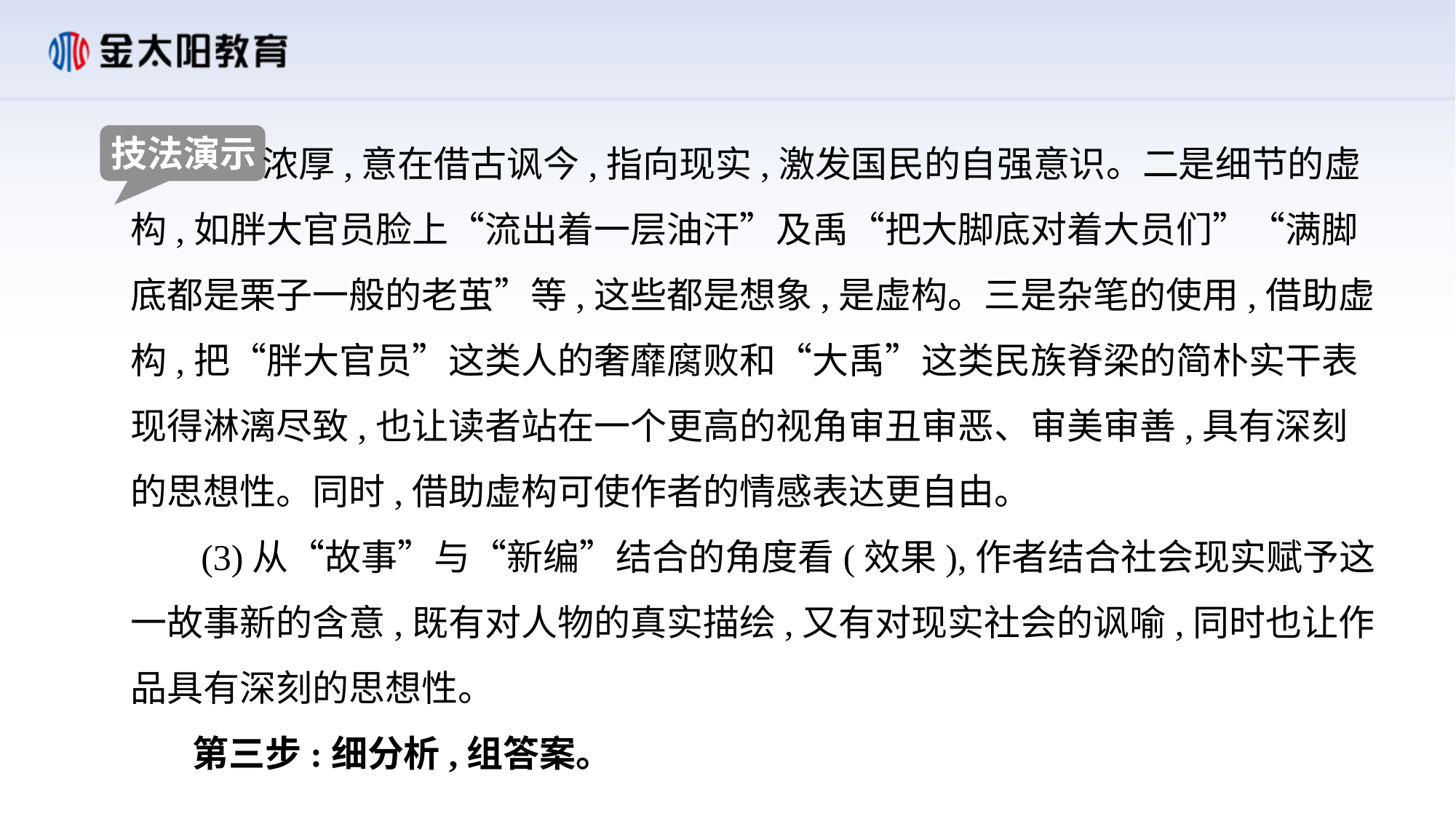

浓厚,意在借古讽今,指向现实,激发国民的自强意识。二是细节的虚构,如胖大官员脸上“流出着一层油汗”及禹“把大脚底对着大员们”“满脚底都是栗子一般的老茧”等,这些都是想象,是虚构。三是杂笔的使用,借助虚构,把“胖大官员”这类人的奢靡腐败和“大禹”这类民族脊梁的简朴实干表现得淋漓尽致,也让读者站在一个更高的视角审丑审恶、审美审善,具有深刻的思想性。同时,借助虚构可使作者的情感表达更自由。
  　(3)从“故事”与“新编”结合的角度看(效果),作者结合社会现实赋予这一故事新的含意,既有对人物的真实描绘,又有对现实社会的讽喻,同时也让作品具有深刻的思想性。
  　第三步:细分析,组答案。